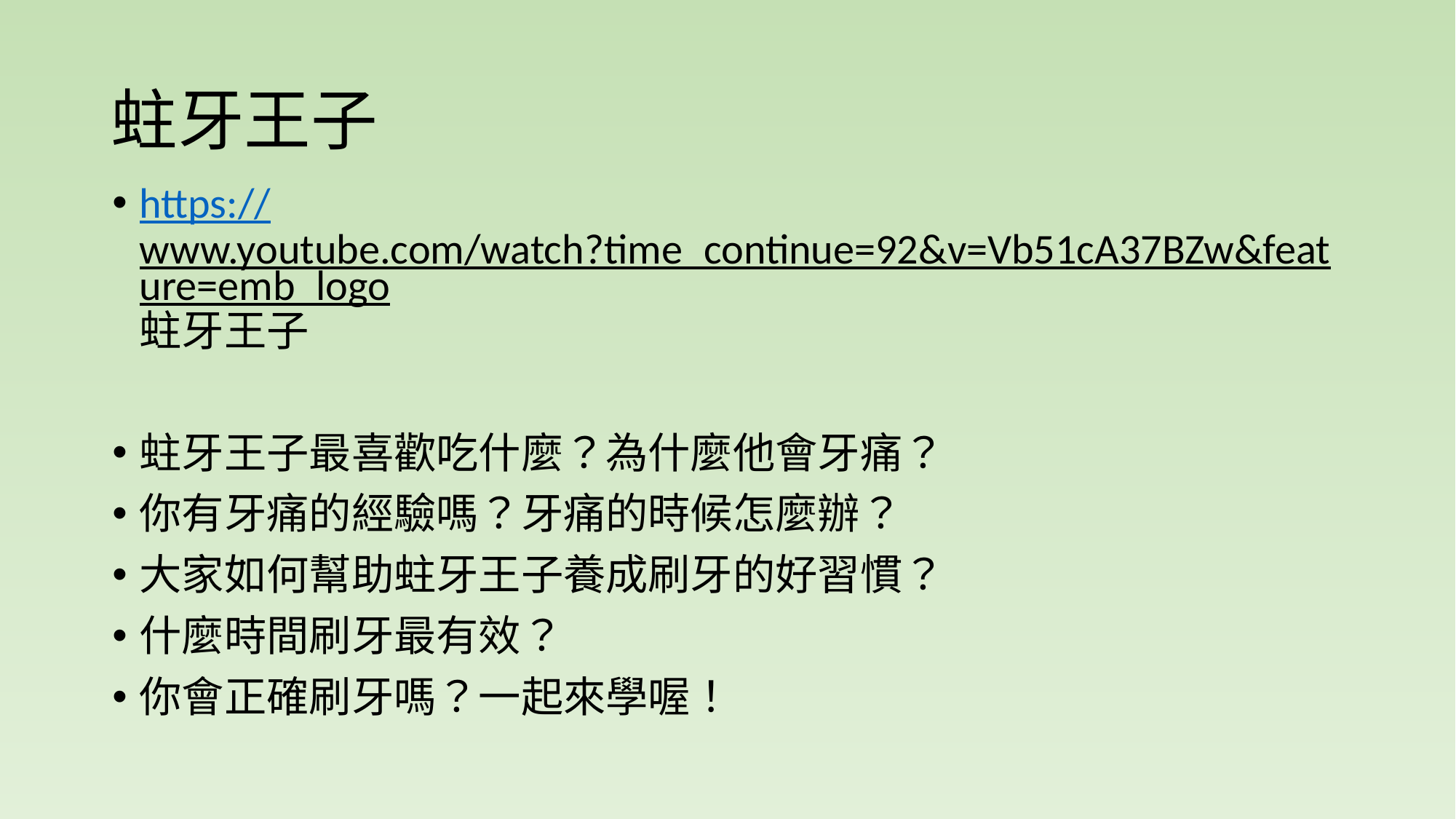

# 蛀牙王子
https://www.youtube.com/watch?time_continue=92&v=Vb51cA37BZw&feature=emb_logo蛀牙王子

蛀牙王子最喜歡吃什麼？為什麼他會牙痛？
你有牙痛的經驗嗎？牙痛的時候怎麼辦？
大家如何幫助蛀牙王子養成刷牙的好習慣？
什麼時間刷牙最有效？
你會正確刷牙嗎？一起來學喔！